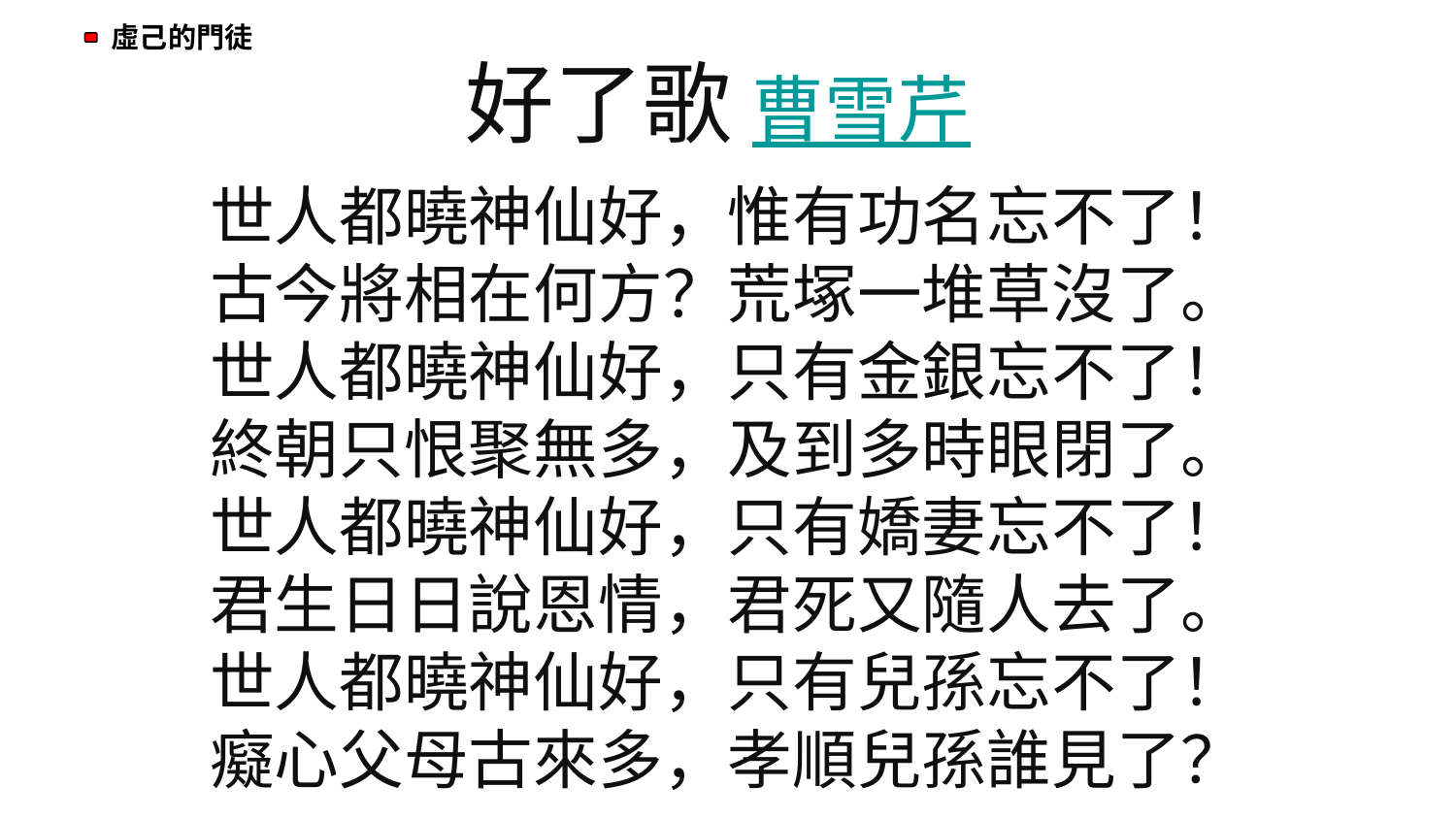

# 好了歌 曹雪芹
世人都曉神仙好，惟有功名忘不了！
古今將相在何方？荒塚一堆草沒了。
世人都曉神仙好，只有金銀忘不了！
終朝只恨聚無多，及到多時眼閉了。
世人都曉神仙好，只有嬌妻忘不了！
君生日日說恩情，君死又隨人去了。
世人都曉神仙好，只有兒孫忘不了！
癡心父母古來多，孝順兒孫誰見了？